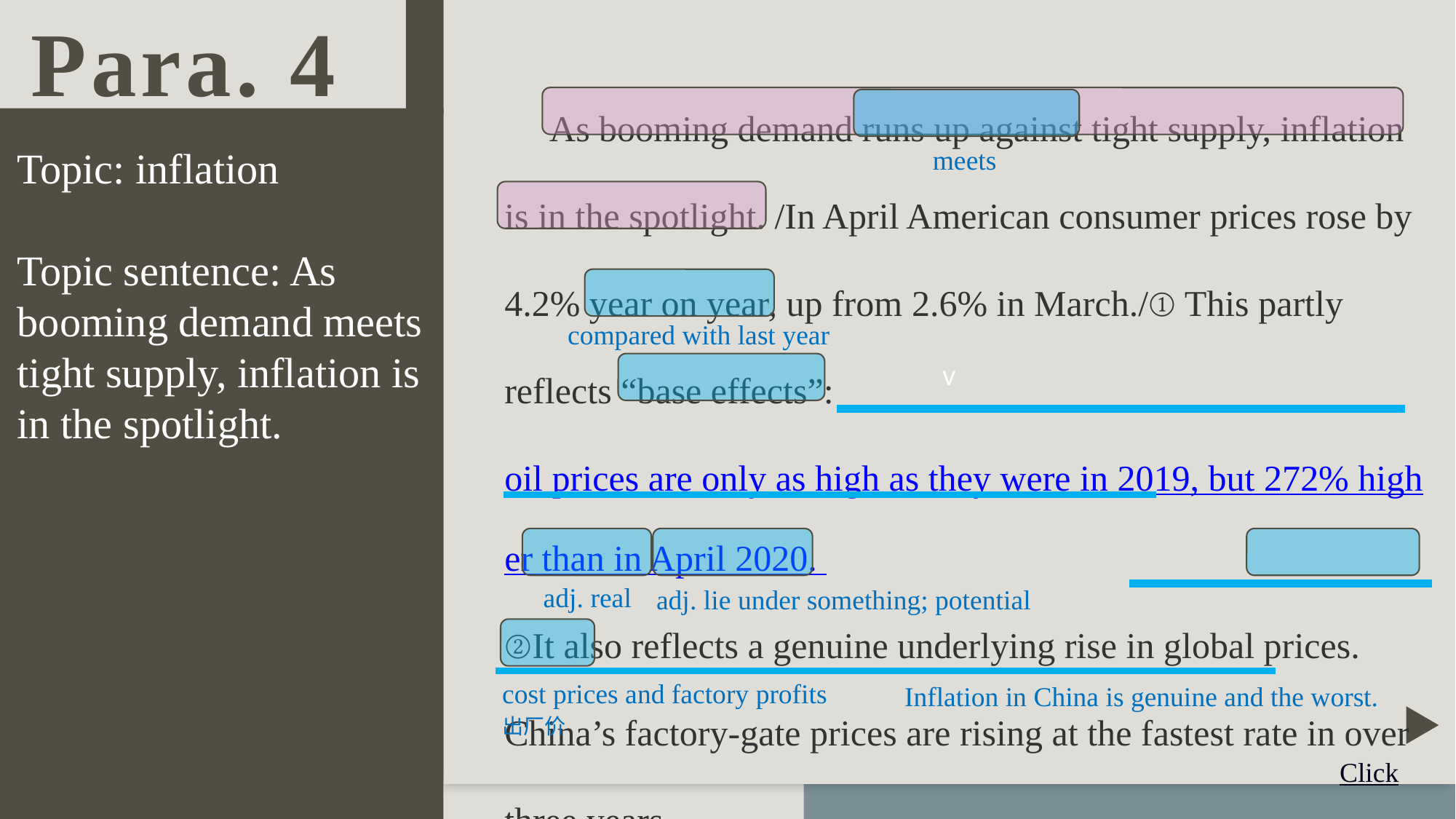

Para. 4

v

　As booming demand runs up against tight supply, inflation is in the spotlight. /In April American consumer prices rose by 4.2% year on year, up from 2.6% in March./① This partly reflects “base effects”: oil prices are only as high as they were in 2019, but 272% higher than in April 2020. ②It also reflects a genuine underlying rise in global prices. China’s factory-gate prices are rising at the fastest rate in over three years.

Topic: inflation

Topic sentence: As booming demand meets tight supply, inflation is in the spotlight.
meets

compared with last year

adj. real
adj. lie under something; potential

cost prices and factory profits
Inflation in China is genuine and the worst.
出厂价

Click